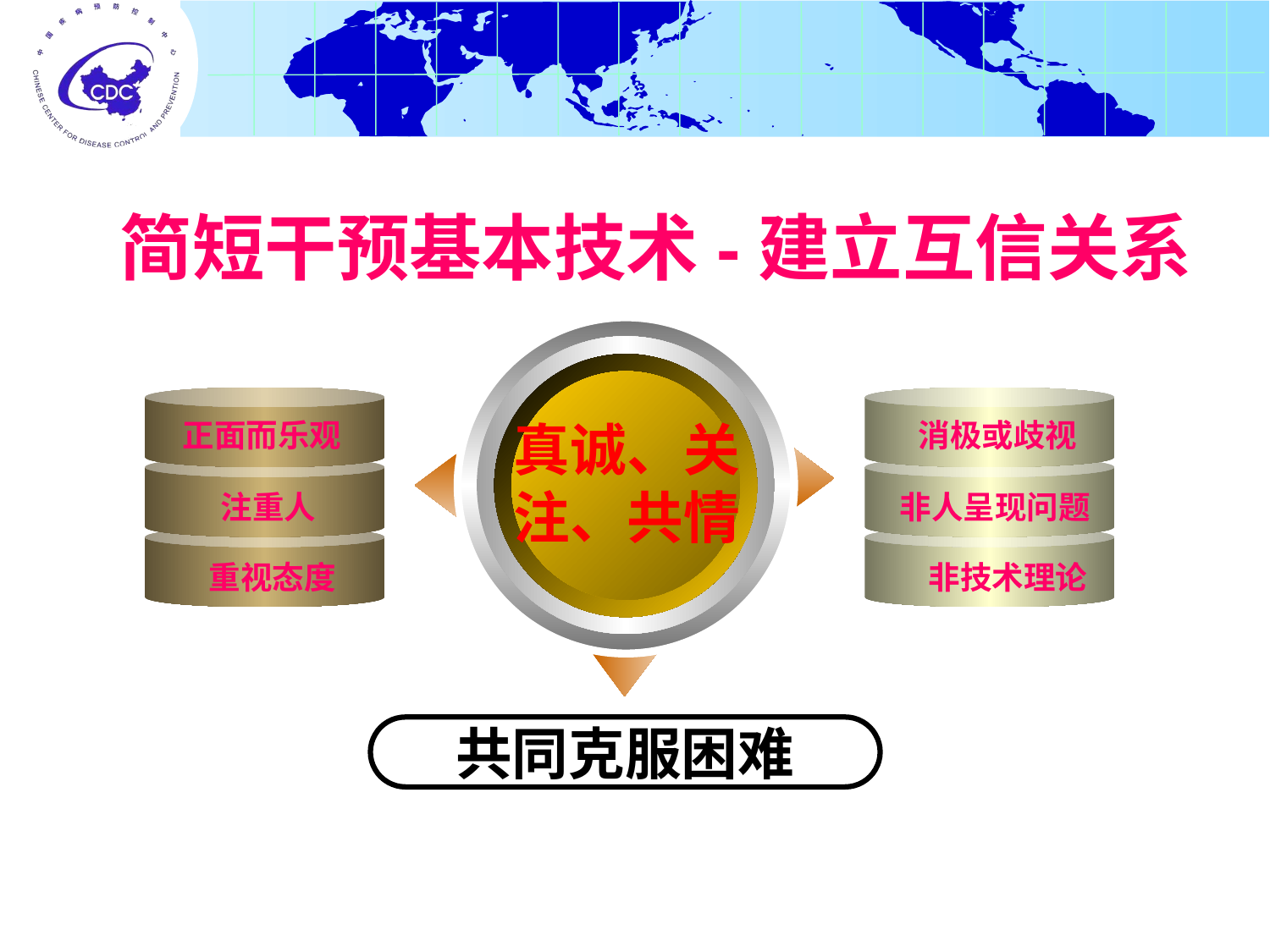

简短干预基本技术-建立互信关系

真诚、关注、共情
正面而乐观
消极或歧视

  注重人
 非人呈现问题

  重视态度
   非技术理论
共同克服困难